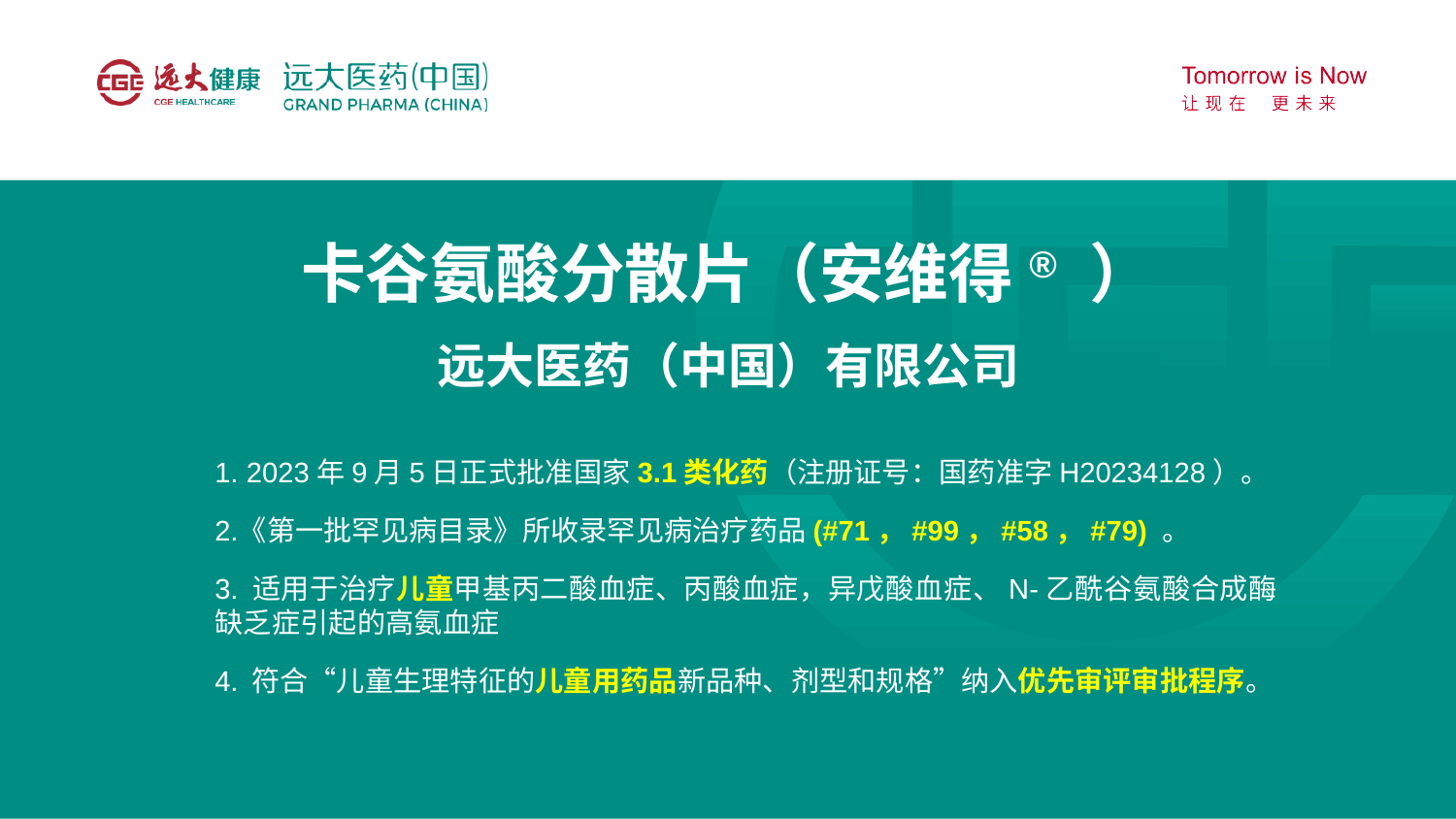

卡谷氨酸分散片（安维得® ）
远大医药（中国）有限公司
 2023年9月5日正式批准国家3.1类化药（注册证号：国药准字H20234128）。
《第一批罕见病目录》所收录罕见病治疗药品(#71，#99，#58，#79) 。
 适用于治疗儿童甲基丙二酸血症、丙酸血症，异戊酸血症、N-乙酰谷氨酸合成酶缺乏症引起的高氨血症
 符合“儿童生理特征的儿童用药品新品种、剂型和规格”纳入优先审评审批程序。